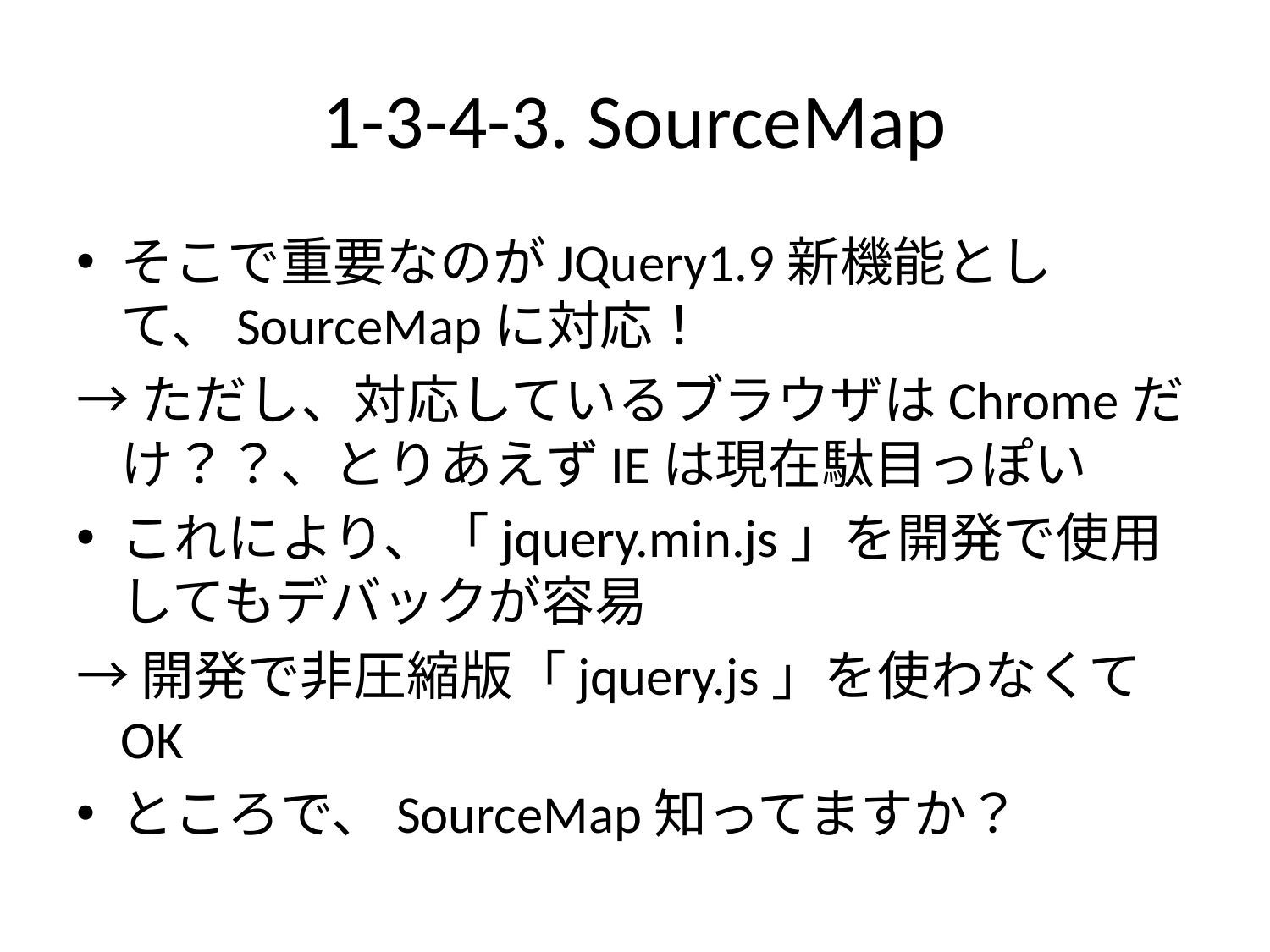

# 1-3-4-3. SourceMap
そこで重要なのがJQuery1.9新機能として、SourceMapに対応！
→ただし、対応しているブラウザはChromeだけ？？、とりあえずIEは現在駄目っぽい
これにより、「jquery.min.js」を開発で使用してもデバックが容易
→開発で非圧縮版「jquery.js」を使わなくてOK
ところで、SourceMap知ってますか？